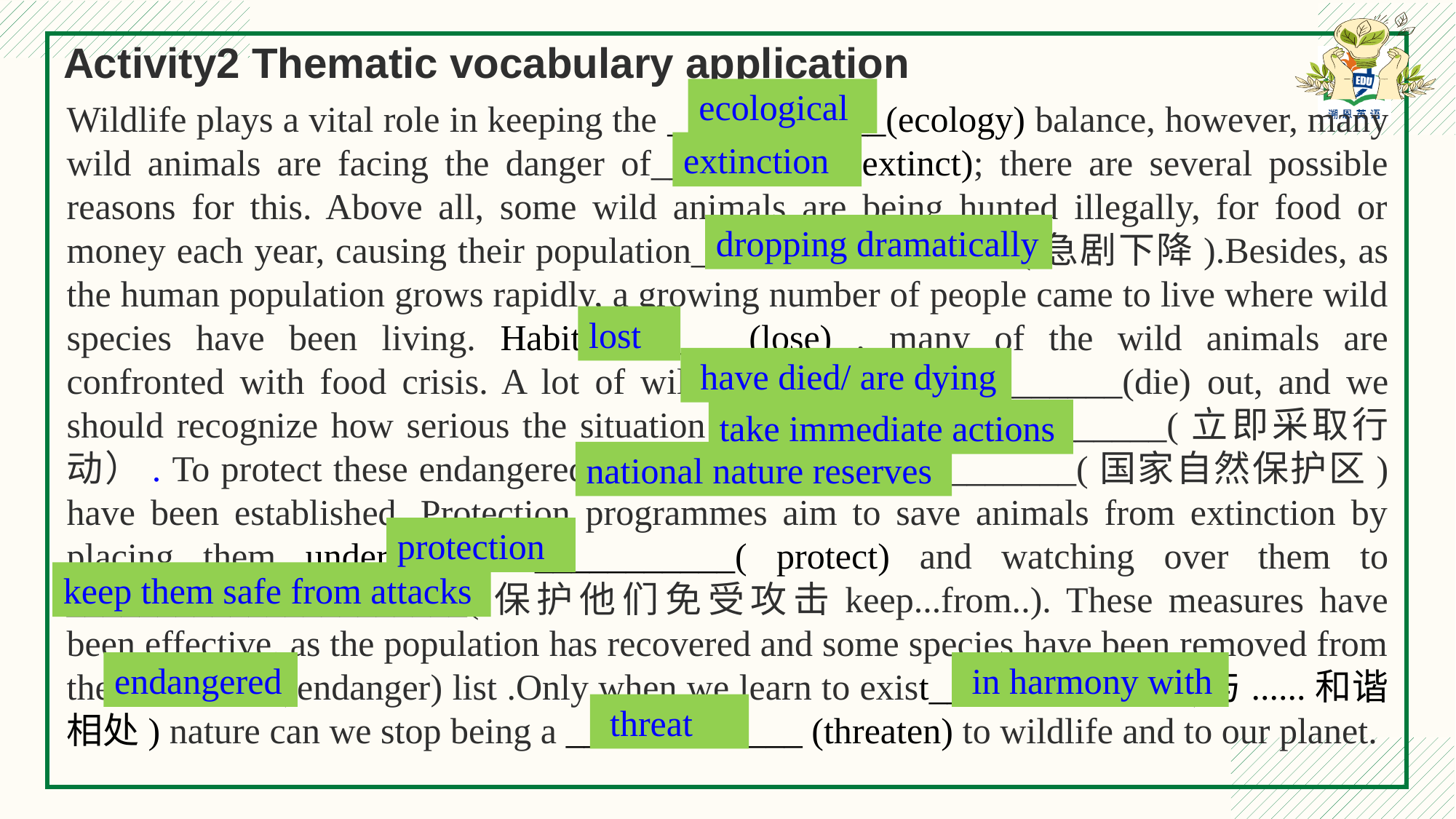

# Activity2 Thematic vocabulary application
ecological
Wildlife plays a vital role in keeping the ____________(ecology) balance, however, many wild animals are facing the danger of__________ (extinct); there are several possible reasons for this. Above all, some wild animals are being hunted illegally, for food or money each year, causing their population__________________(急剧下降).Besides, as the human population grows rapidly, a growing number of people came to live where wild species have been living. Habitats_______(lose) , many of the wild animals are confronted with food crisis. A lot of wild animals _______________(die) out, and we should recognize how serious the situation is and ___________________(立即采取行动）. To protect these endangered species,____________________(国家自然保护区) have been established. Protection programmes aim to save animals from extinction by placing them under national___________( protect) and watching over them to ______________________(保护他们免受攻击keep...from..). These measures have been effective, as the population has recovered and some species have been removed from the_________( endanger) list .Only when we learn to exist______________(与......和谐相处) nature can we stop being a _____________ (threaten) to wildlife and to our planet.
extinction
dropping dramatically
lost
 have died/ are dying
take immediate actions
national nature reserves
protection
keep them safe from attacks
endangered
 in harmony with
 threat